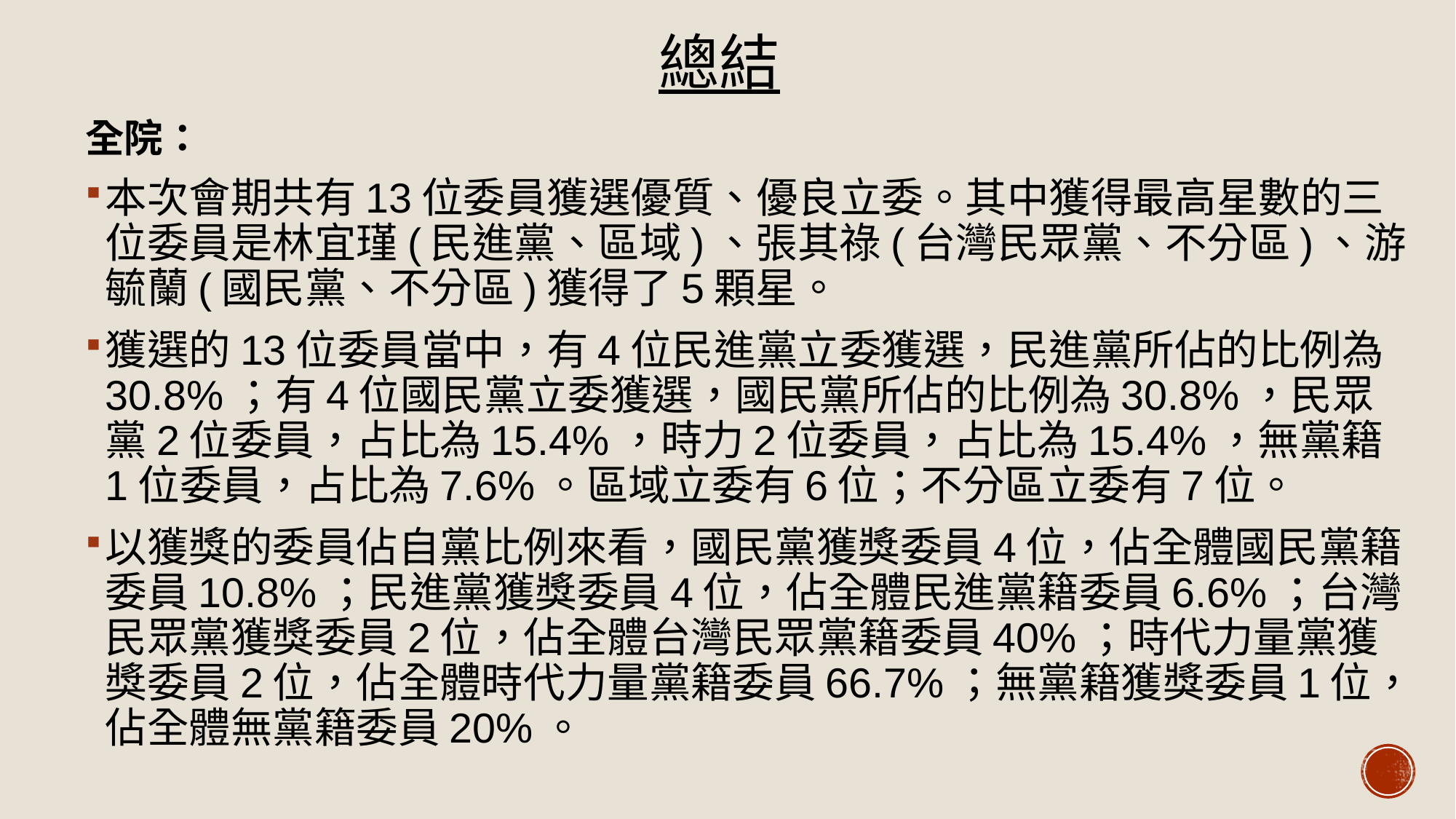

# 總結
全院：
本次會期共有13位委員獲選優質、優良立委。其中獲得最高星數的三位委員是林宜瑾(民進黨、區域)、張其祿(台灣民眾黨、不分區)、游毓蘭(國民黨、不分區)獲得了5顆星。
獲選的13位委員當中，有4位民進黨立委獲選，民進黨所佔的比例為30.8%；有4位國民黨立委獲選，國民黨所佔的比例為30.8%，民眾黨2位委員，占比為15.4%，時力2位委員，占比為15.4%，無黨籍1位委員，占比為7.6%。區域立委有6位；不分區立委有7位。
以獲獎的委員佔自黨比例來看，國民黨獲獎委員4位，佔全體國民黨籍委員10.8%；民進黨獲獎委員4位，佔全體民進黨籍委員6.6%；台灣民眾黨獲獎委員2位，佔全體台灣民眾黨籍委員40%；時代力量黨獲獎委員2位，佔全體時代力量黨籍委員66.7%；無黨籍獲獎委員1位，佔全體無黨籍委員20%。